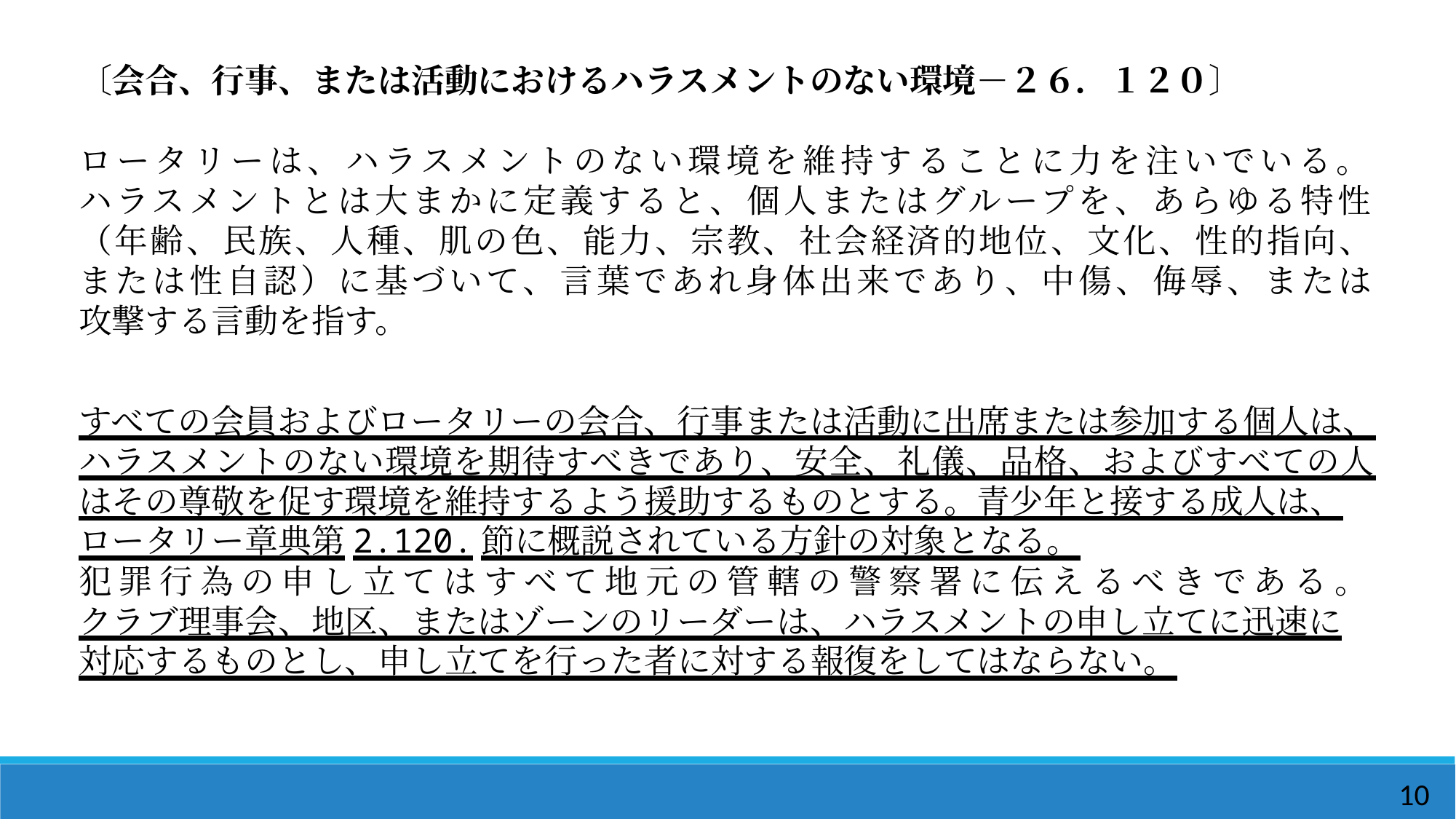

〔会合、行事、または活動におけるハラスメントのない環境－２６．１２０〕

ロータリーは、ハラスメントのない環境を維持することに力を注いでいる。
ハラスメントとは大まかに定義すると、個人またはグループを、あらゆる特性
（年齢、民族、人種、肌の色、能力、宗教、社会経済的地位、文化、性的指向、
または性自認）に基づいて、言葉であれ身体出来であり、中傷、侮辱、または
攻撃する言動を指す。

すべての会員およびロータリーの会合、行事または活動に出席または参加する個人は、
ハラスメントのない環境を期待すべきであり、安全、礼儀、品格、およびすべての人
はその尊敬を促す環境を維持するよう援助するものとする。青少年と接する成人は、
ロータリー章典第2.120.節に概説されている方針の対象となる。
犯罪行為の申し立てはすべて地元の管轄の警察署に伝えるべきである。
クラブ理事会、地区、またはゾーンのリーダーは、ハラスメントの申し立てに迅速に
対応するものとし、申し立てを行った者に対する報復をしてはならない。

10